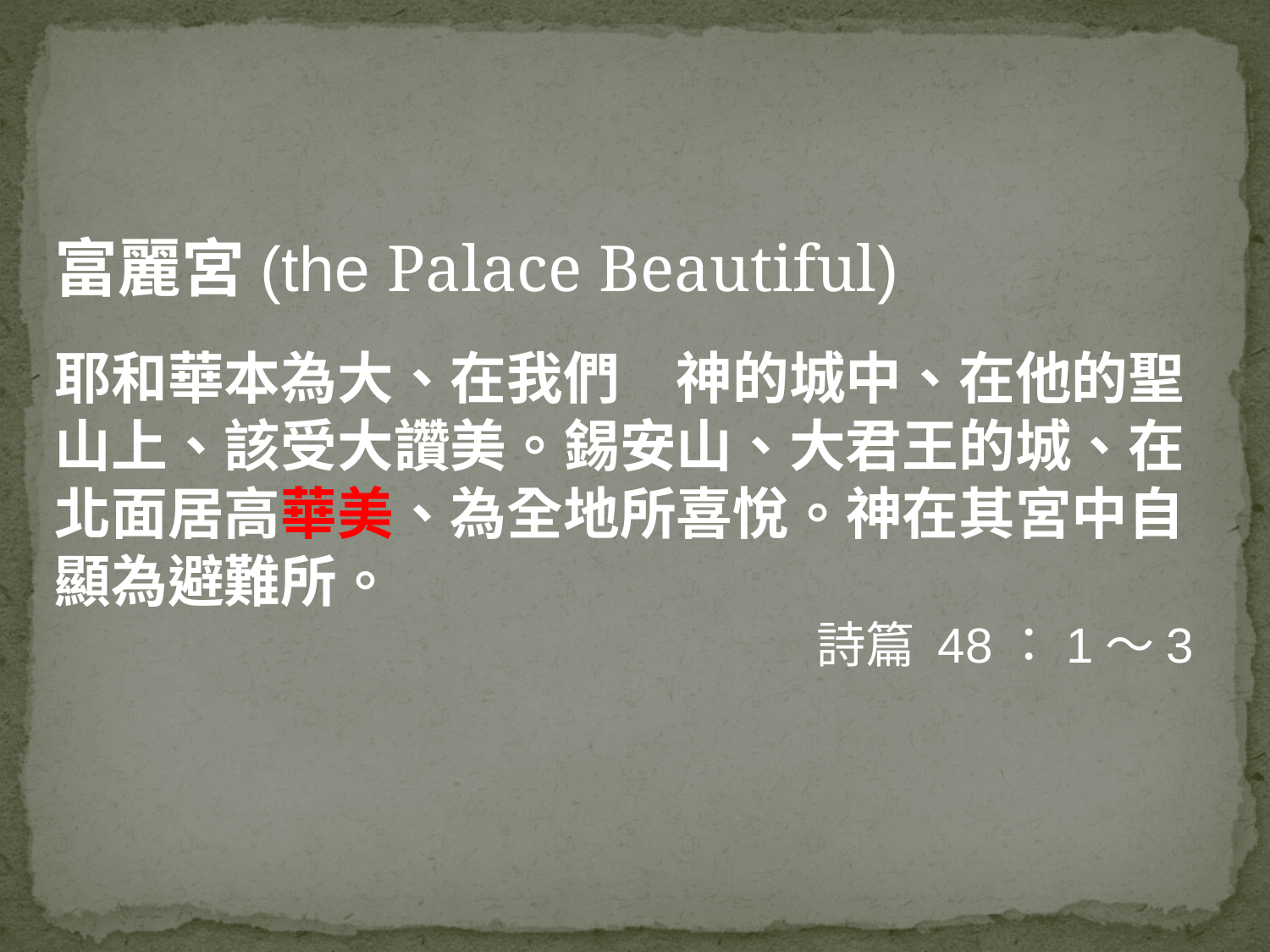

富麗宮(the Palace Beautiful)

耶和華本為大、在我們　神的城中、在他的聖山上、該受大讚美。錫安山、大君王的城、在北面居高華美、為全地所喜悅。神在其宮中自顯為避難所。
詩篇 48：1～3